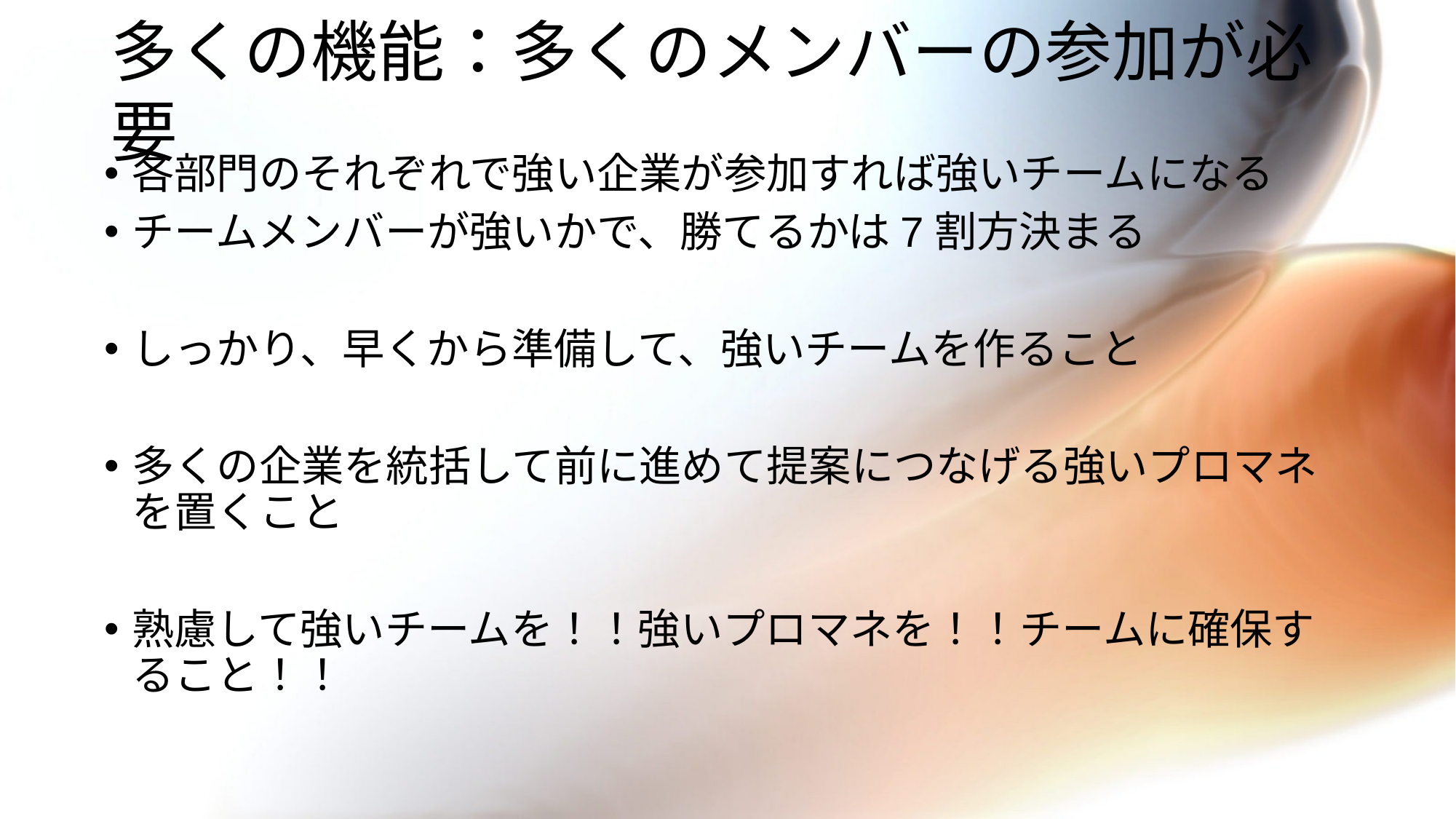

# 多くの機能：多くのメンバーの参加が必要
各部門のそれぞれで強い企業が参加すれば強いチームになる
チームメンバーが強いかで、勝てるかは7割方決まる

しっかり、早くから準備して、強いチームを作ること

多くの企業を統括して前に進めて提案につなげる強いプロマネを置くこと

熟慮して強いチームを！！強いプロマネを！！チームに確保すること！！